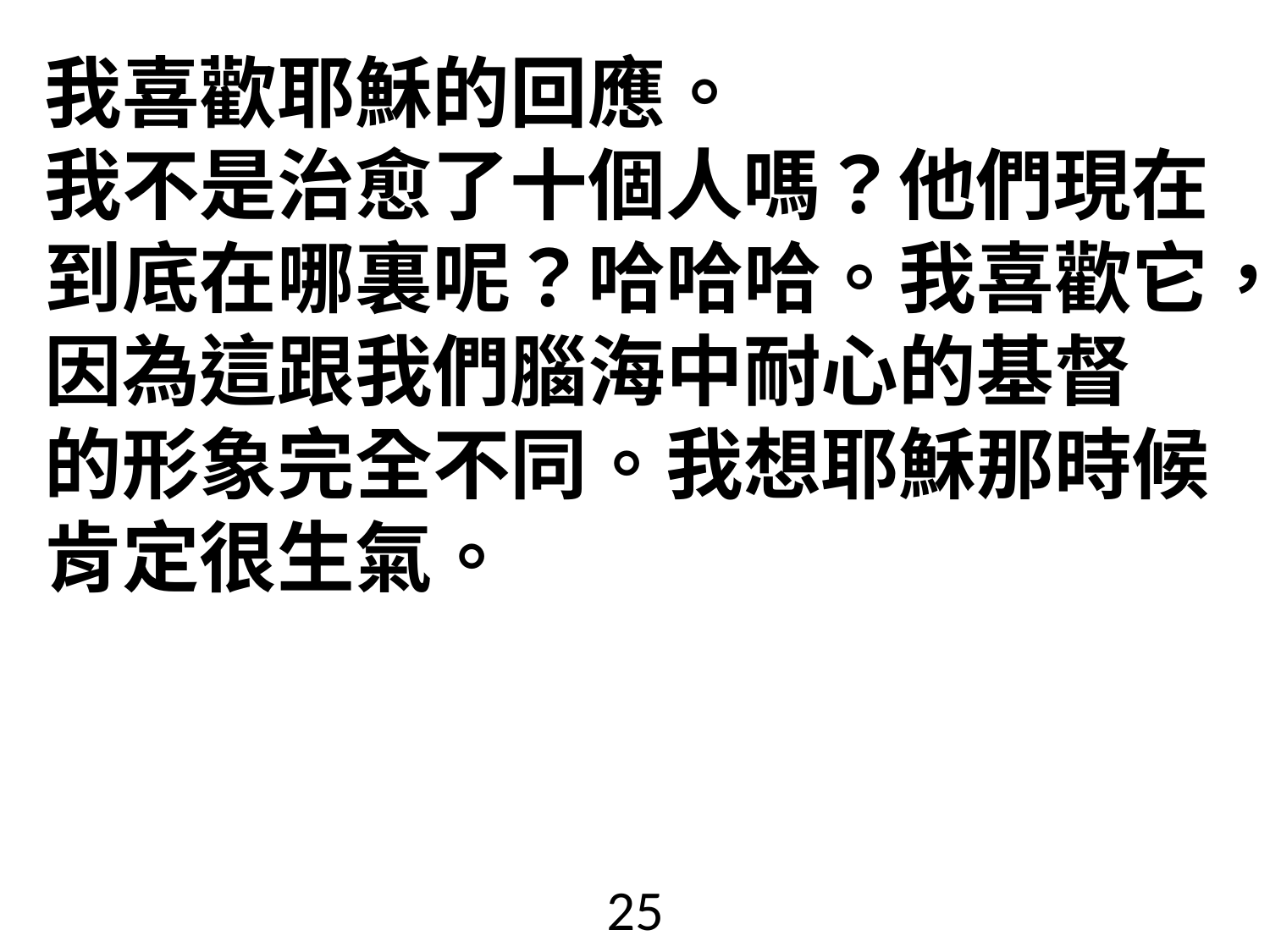

# 我喜歡耶穌的回應。 我不是治愈了十個人嗎？他們現在到底在哪裏呢？哈哈哈。我喜歡它，因為這跟我們腦海中耐心的基督 的形象完全不同。我想耶穌那時候肯定很生氣。
25